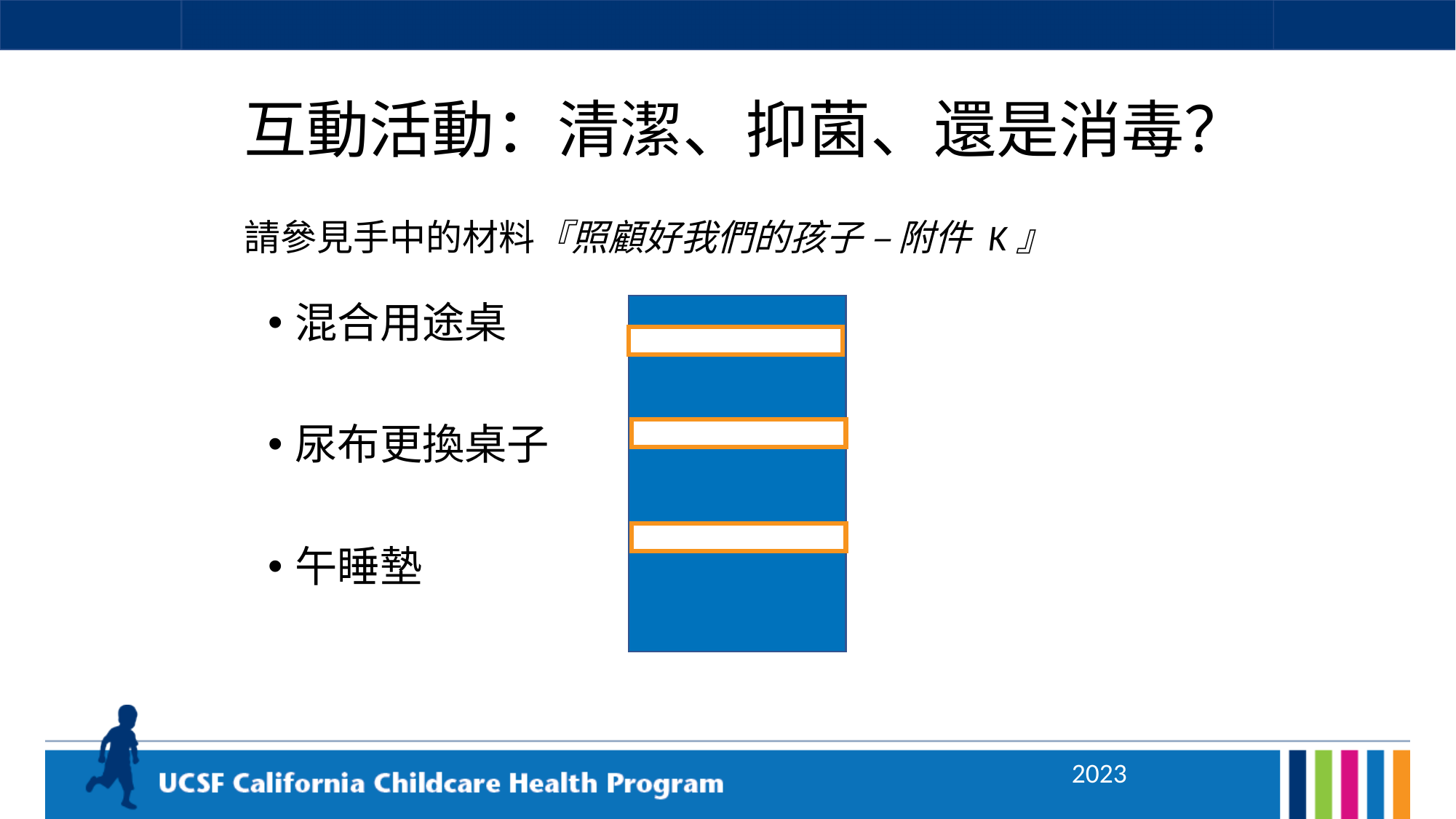

# 互動活動：清潔、抑菌、還是消毒？
請參見手中的材料『照顧好我們的孩子 – 附件 K』

混合用途桌

尿布更換桌子

午睡墊

2023